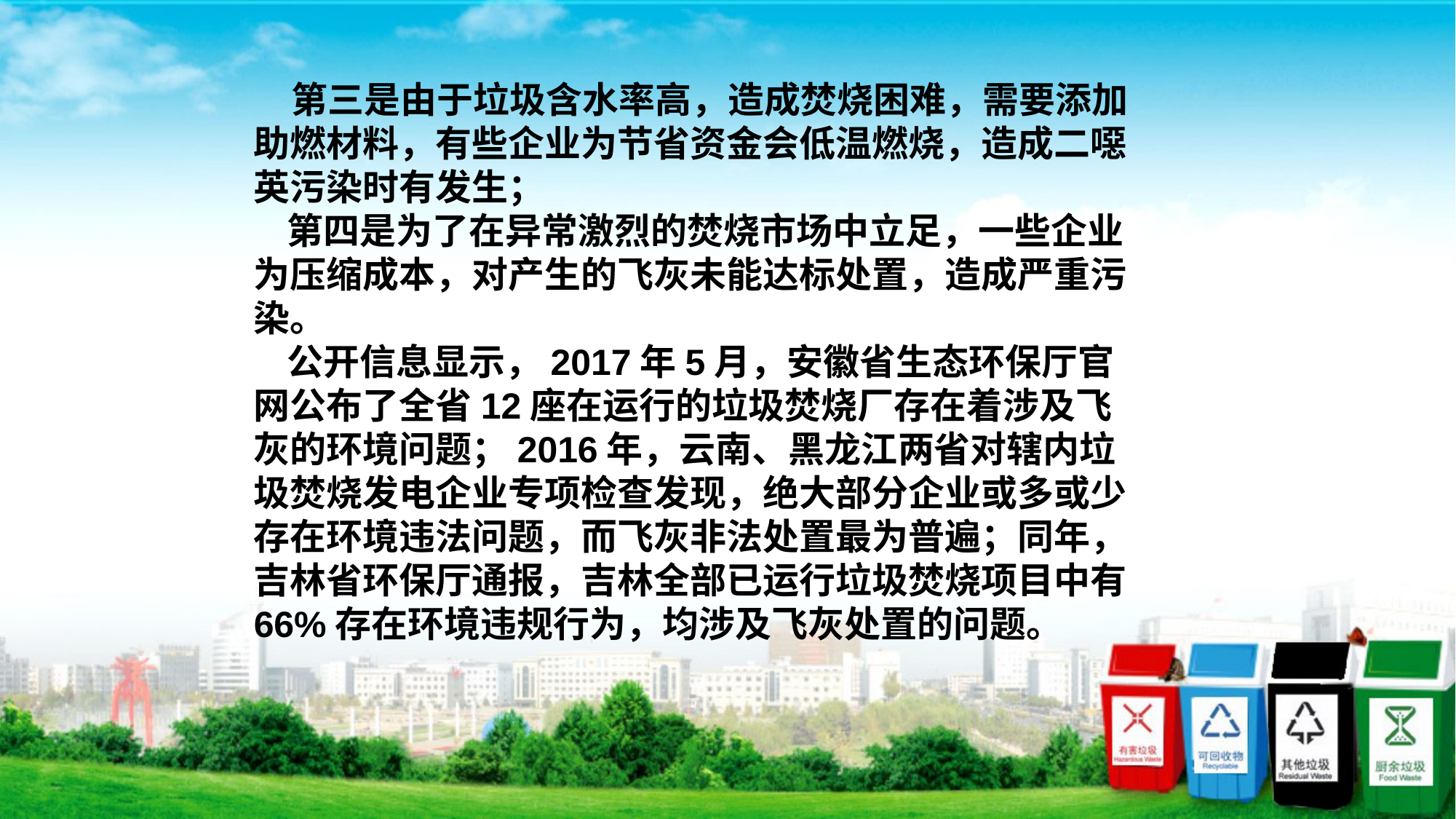

第三是由于垃圾含水率高，造成焚烧困难，需要添加助燃材料，有些企业为节省资金会低温燃烧，造成二噁英污染时有发生；
   第四是为了在异常激烈的焚烧市场中立足，一些企业为压缩成本，对产生的飞灰未能达标处置，造成严重污染。
   公开信息显示，2017年5月，安徽省生态环保厅官网公布了全省12座在运行的垃圾焚烧厂存在着涉及飞灰的环境问题；2016年，云南、黑龙江两省对辖内垃圾焚烧发电企业专项检查发现，绝大部分企业或多或少存在环境违法问题，而飞灰非法处置最为普遍；同年，吉林省环保厅通报，吉林全部已运行垃圾焚烧项目中有66%存在环境违规行为，均涉及飞灰处置的问题。